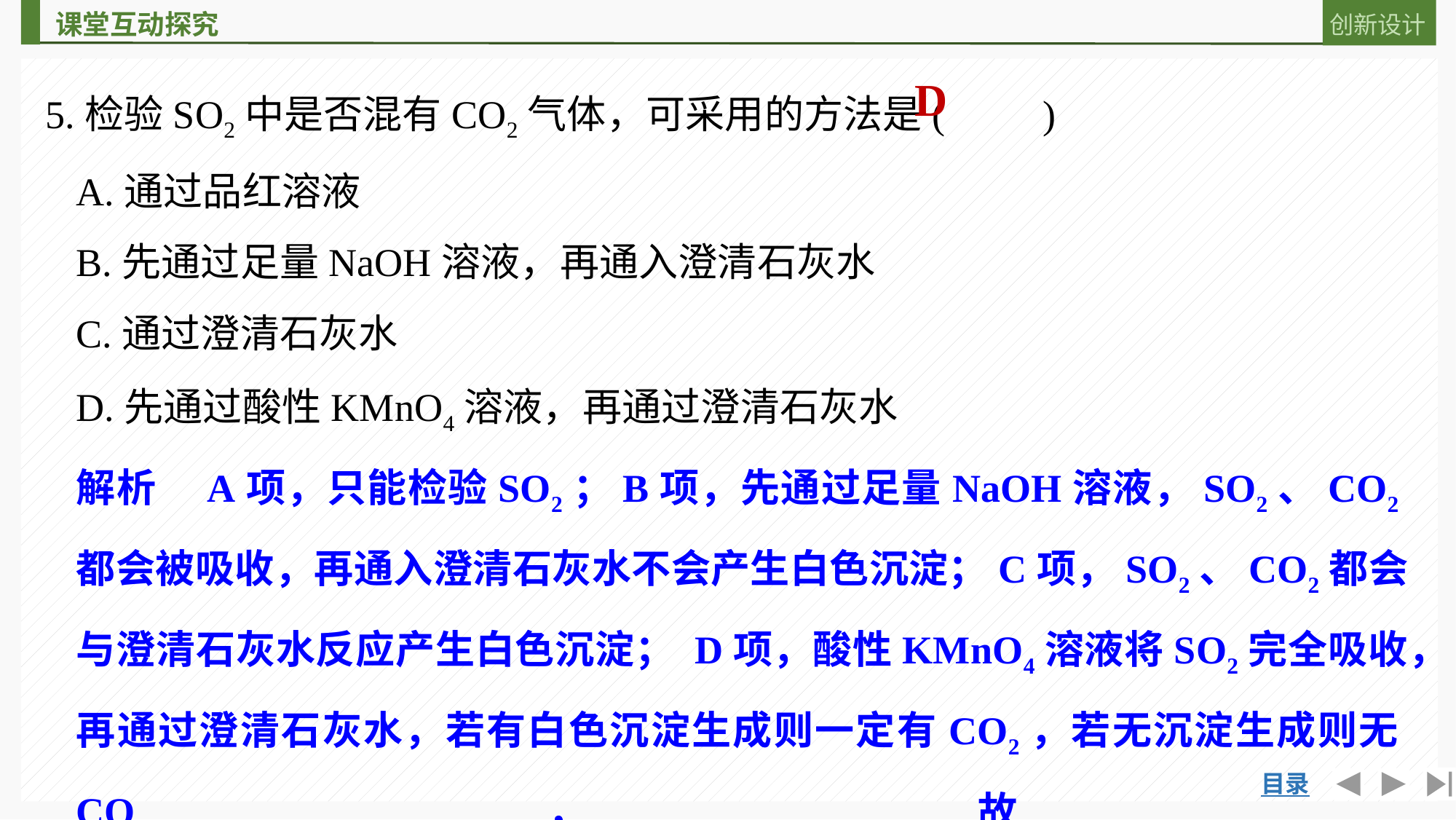

5.检验SO2中是否混有CO2气体，可采用的方法是(　　)
D
A.通过品红溶液
B.先通过足量NaOH溶液，再通入澄清石灰水
C.通过澄清石灰水
D.先通过酸性KMnO4溶液，再通过澄清石灰水
解析　A项，只能检验SO2；B项，先通过足量NaOH溶液，SO2、CO2都会被吸收，再通入澄清石灰水不会产生白色沉淀；C项，SO2、CO2都会与澄清石灰水反应产生白色沉淀； D项，酸性KMnO4溶液将SO2完全吸收，再通过澄清石灰水，若有白色沉淀生成则一定有CO2，若无沉淀生成则无CO2，故
正确。